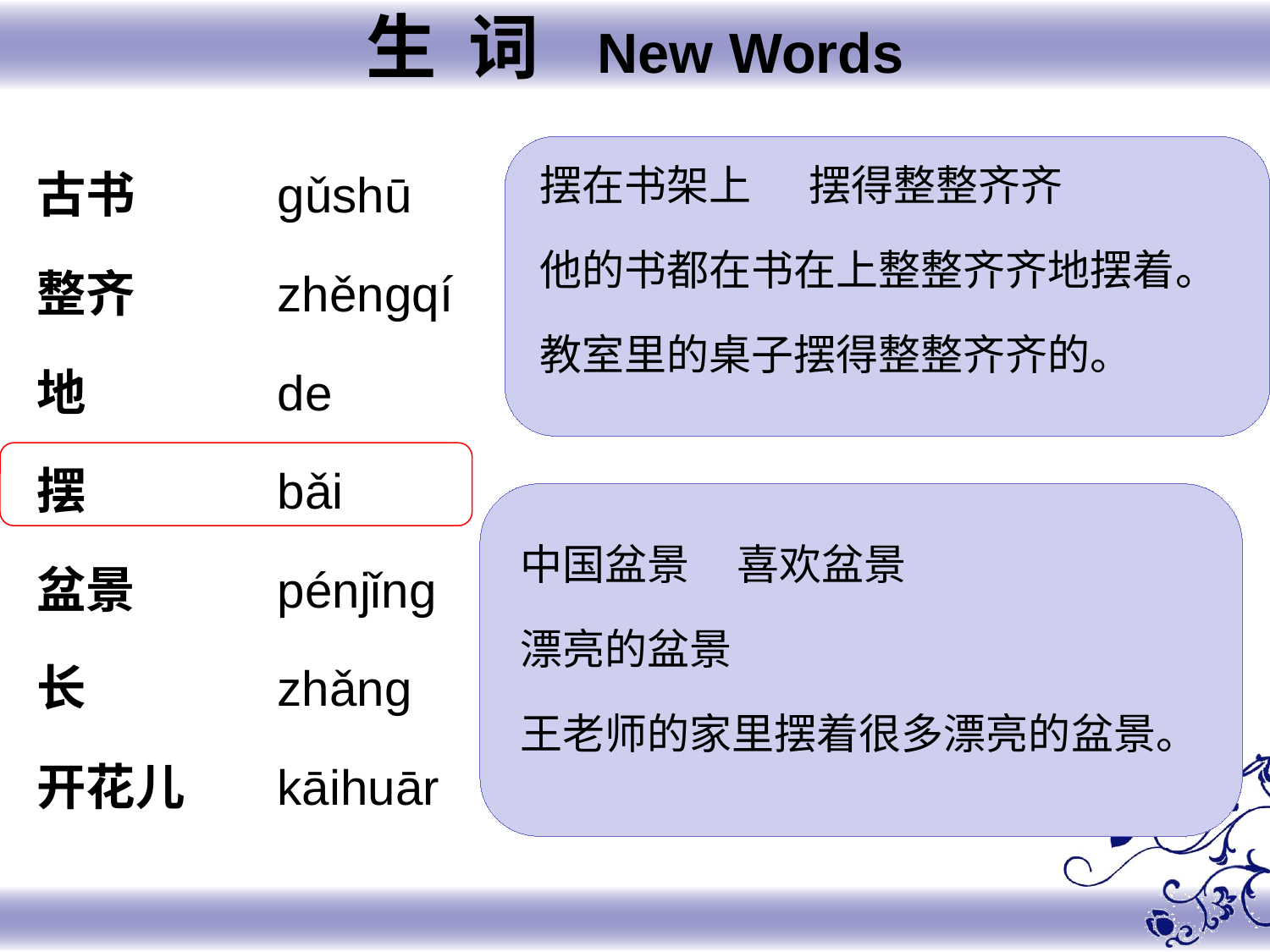

生  词   New Words
摆在书架上      摆得整整齐齐
他的书都在书在上整整齐齐地摆着。
教室里的桌子摆得整整齐齐的。

gǔshū
zhěngqí
de
bǎi
pénjǐng
zhǎng
kāihuār
古书
整齐
地
摆
盆景
长
开花儿

中国盆景     喜欢盆景
漂亮的盆景
王老师的家里摆着很多漂亮的盆景。